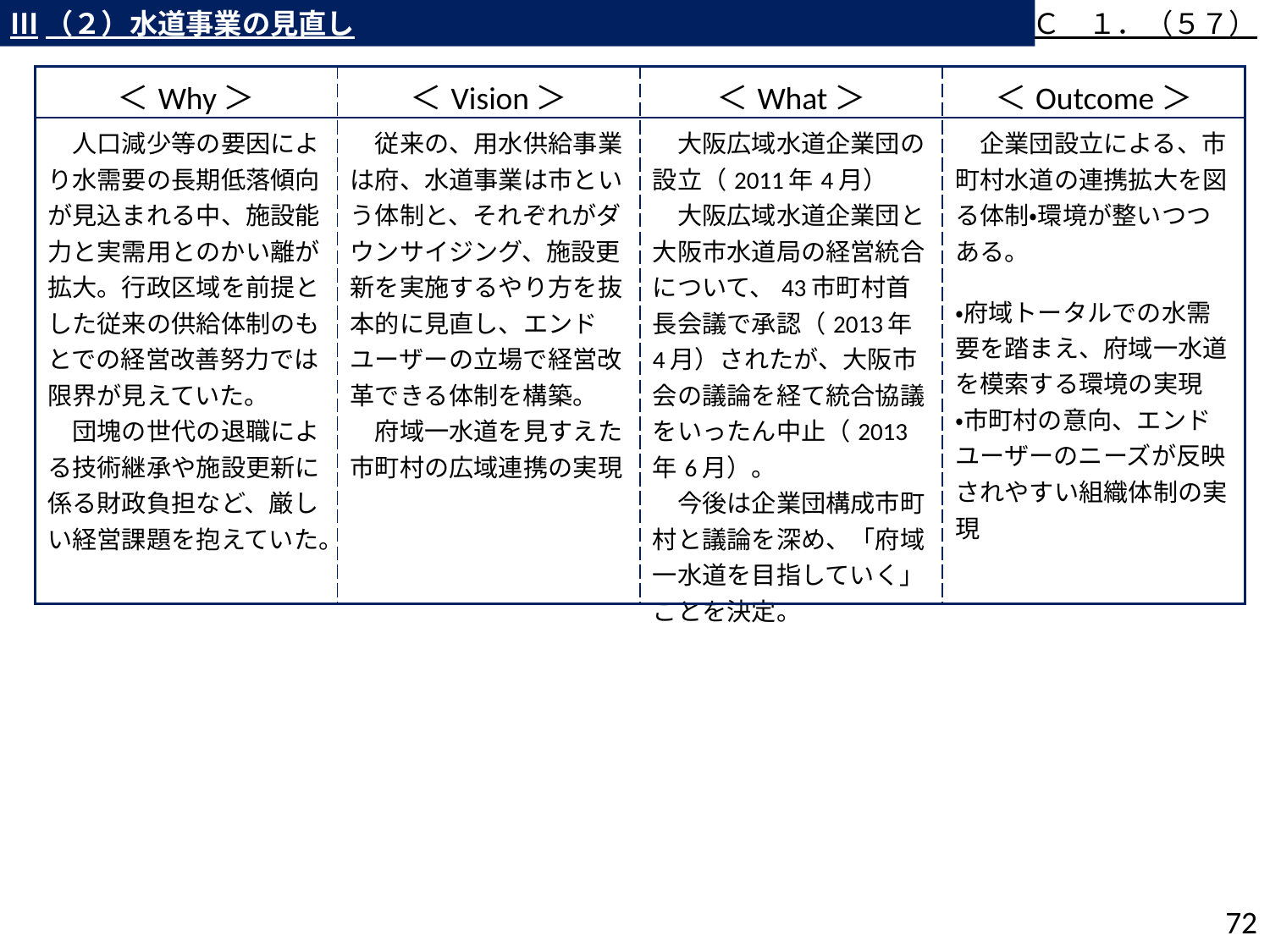

Ⅲ（２）水道事業の見直し
Ｃ　１．（５７）
| ＜Why＞ | ＜Vision＞ | ＜What＞ | ＜Outcome＞ |
| --- | --- | --- | --- |
| 人口減少等の要因により水需要の長期低落傾向が見込まれる中、施設能力と実需用とのかい離が拡大。行政区域を前提とした従来の供給体制のもとでの経営改善努力では限界が見えていた。 　団塊の世代の退職による技術継承や施設更新に係る財政負担など、厳しい経営課題を抱えていた。 | 従来の、用水供給事業は府、水道事業は市という体制と、それぞれがダウンサイジング、施設更新を実施するやり方を抜本的に見直し、エンドユーザーの立場で経営改革できる体制を構築。 　府域一水道を見すえた市町村の広域連携の実現 | 大阪広域水道企業団の設立（2011年4月） 　大阪広域水道企業団と大阪市水道局の経営統合について、43市町村首長会議で承認（2013年4月）されたが、大阪市会の議論を経て統合協議をいったん中止（2013年6月）。 　今後は企業団構成市町村と議論を深め、「府域一水道を目指していく」ことを決定。 | 企業団設立による、市町村水道の連携拡大を図る体制・環境が整いつつある。 ・府域トータルでの水需要を踏まえ、府域一水道を模索する環境の実現 ・市町村の意向、エンドユーザーのニーズが反映されやすい組織体制の実現 |
72